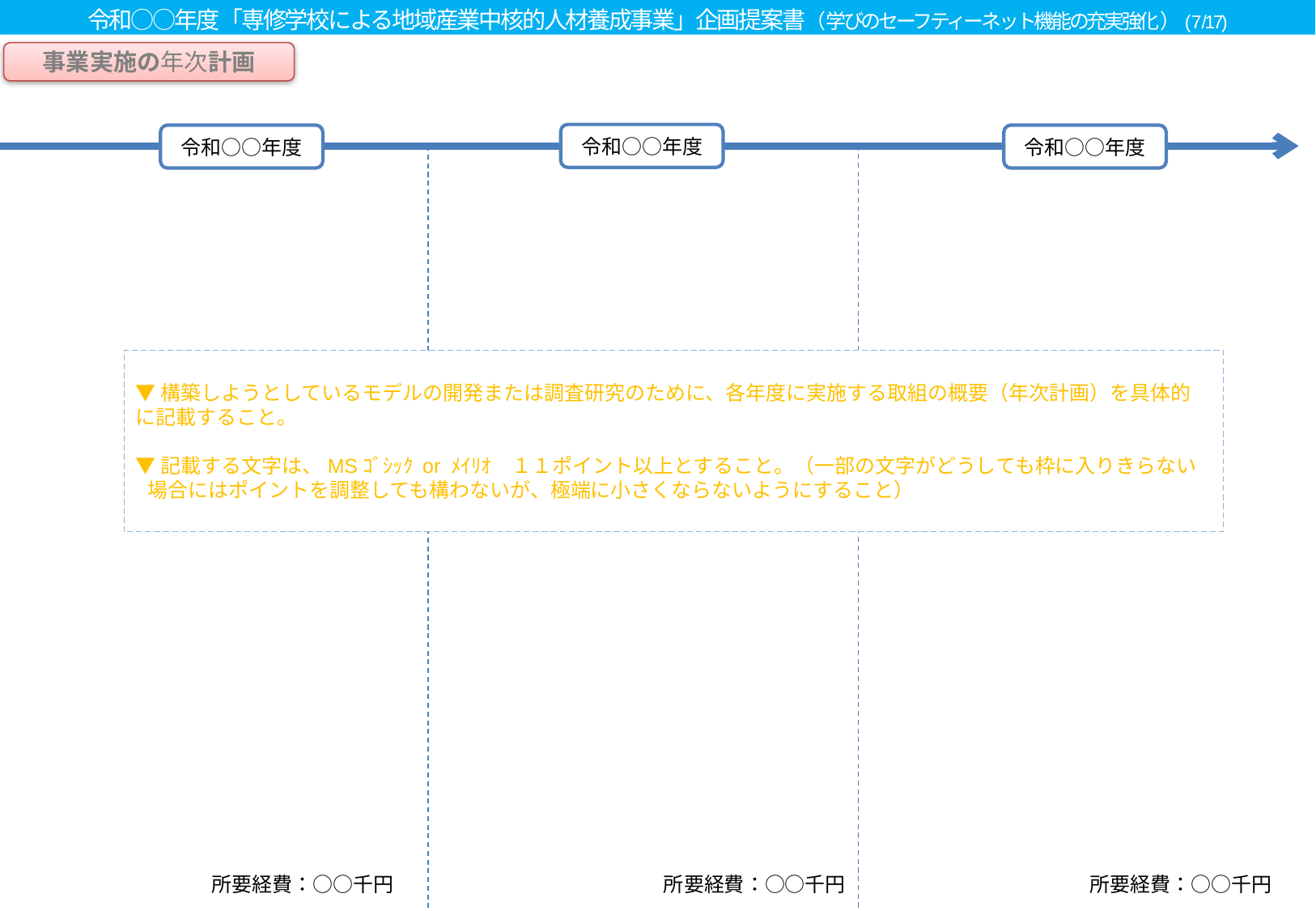

令和○○年度「専修学校による地域産業中核的人材養成事業」企画提案書（学びのセーフティーネット機能の充実強化）(7/17)
事業実施の年次計画
令和○○年度
令和○○年度
令和○○年度

　　　　　　　　　　所要経費：○○千円

　　　　　　　　　　所要経費：○○千円

　　　　　　　　　　所要経費：○○千円

▼構築しようとしているモデルの開発または調査研究のために、各年度に実施する取組の概要（年次計画）を具体的に記載すること。

▼記載する文字は、MSｺﾞｼｯｸ or ﾒｲﾘｵ　１１ポイント以上とすること。（一部の文字がどうしても枠に入りきらない場合にはポイントを調整しても構わないが、極端に小さくならないようにすること）